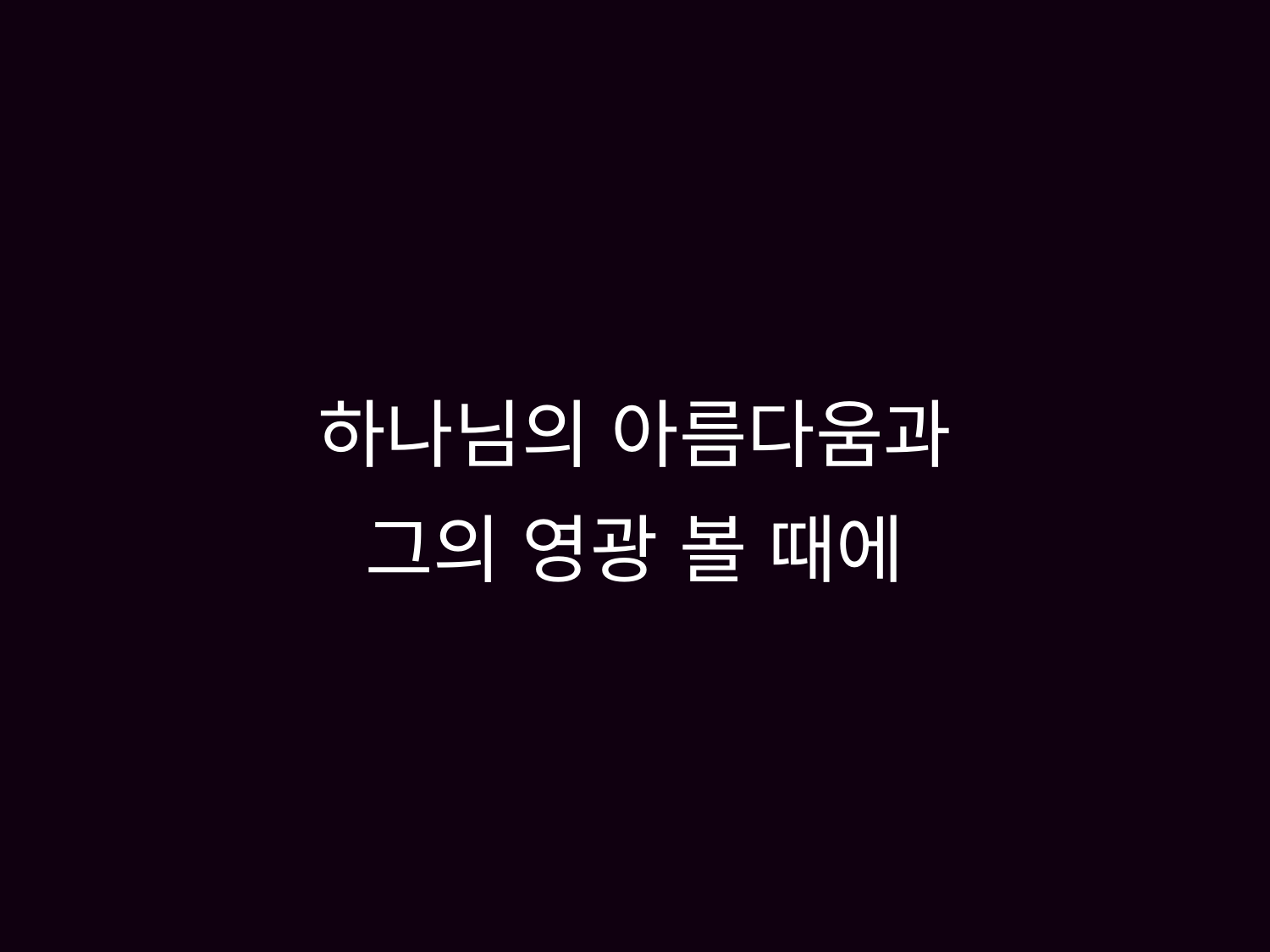

# 하나님의 아름다움과 그의 영광 볼 때에